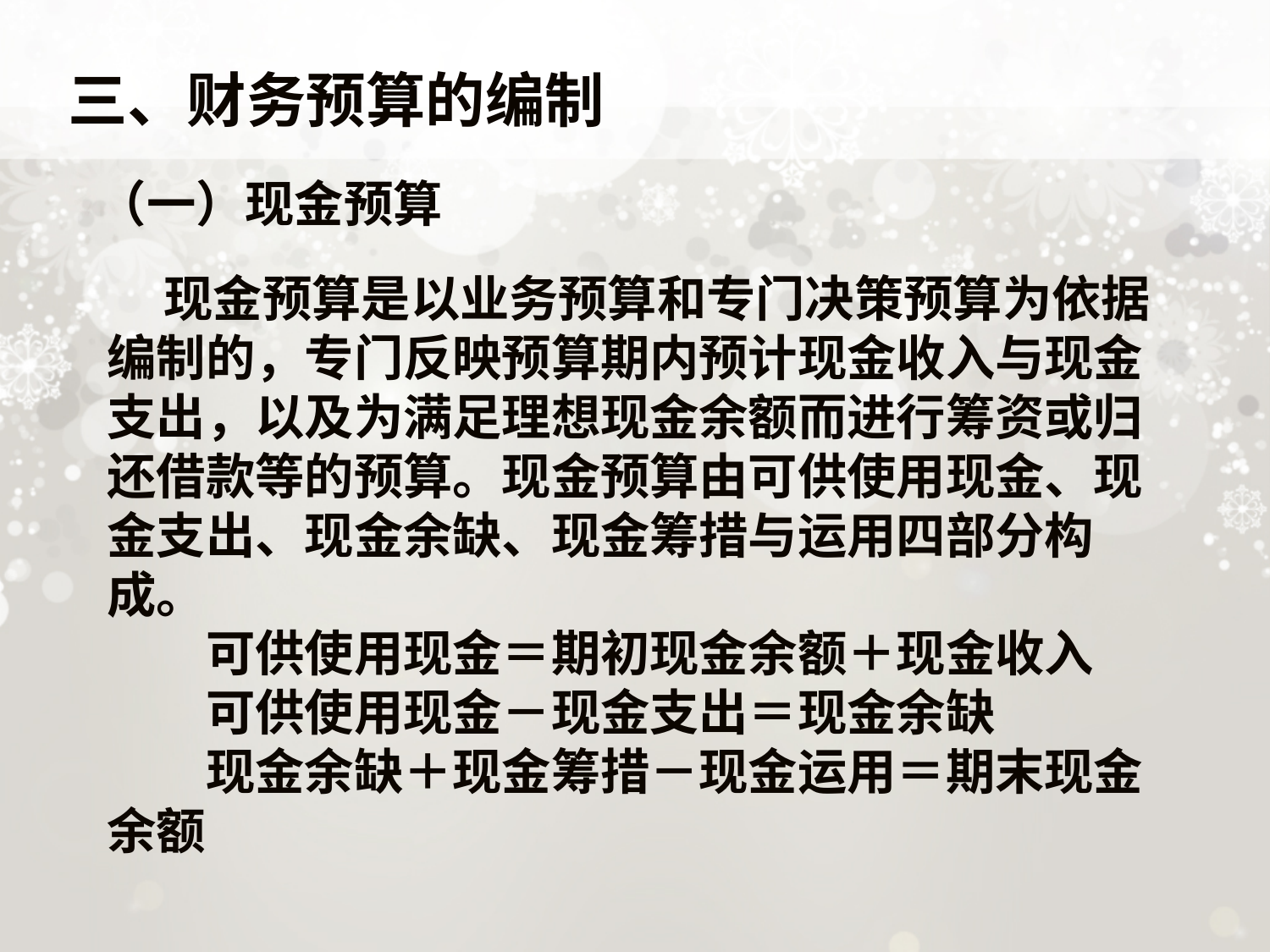

# 三、财务预算的编制
（一）现金预算
    现金预算是以业务预算和专门决策预算为依据编制的，专门反映预算期内预计现金收入与现金支出，以及为满足理想现金余额而进行筹资或归还借款等的预算。现金预算由可供使用现金、现金支出、现金余缺、现金筹措与运用四部分构成。
　　可供使用现金＝期初现金余额＋现金收入
　　可供使用现金－现金支出＝现金余缺
　　现金余缺＋现金筹措－现金运用＝期末现金余额